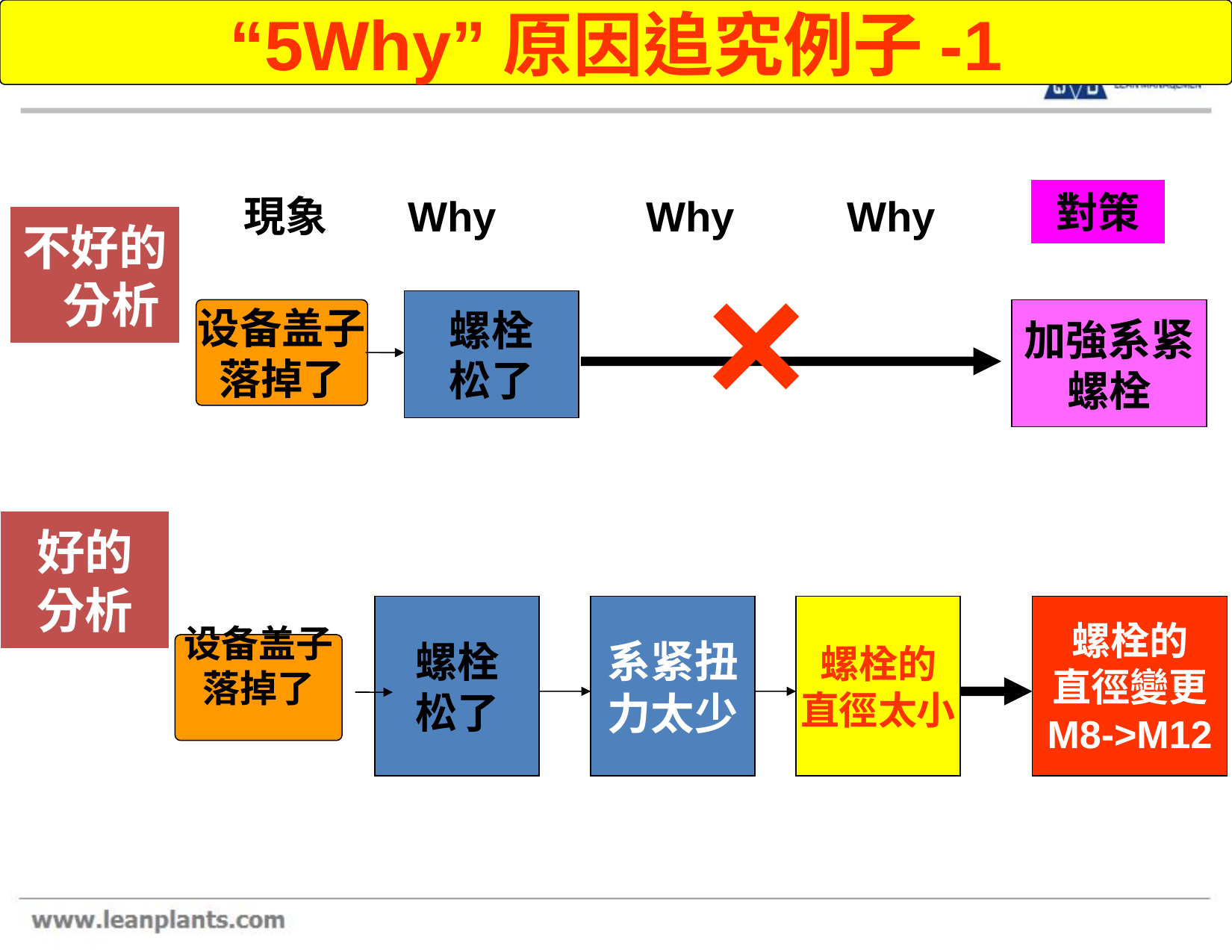

“5Why”原因追究例子-1
對策
加強系紧
螺栓
現象
设备盖子
落掉了

Why
Why
Why

不好的
  分析
×
螺栓
松了
好的
分析
螺栓
松了

系紧扭
力太少

螺栓的
直徑太小

螺栓的
直徑變更
M8->M12
设备盖子
落掉了